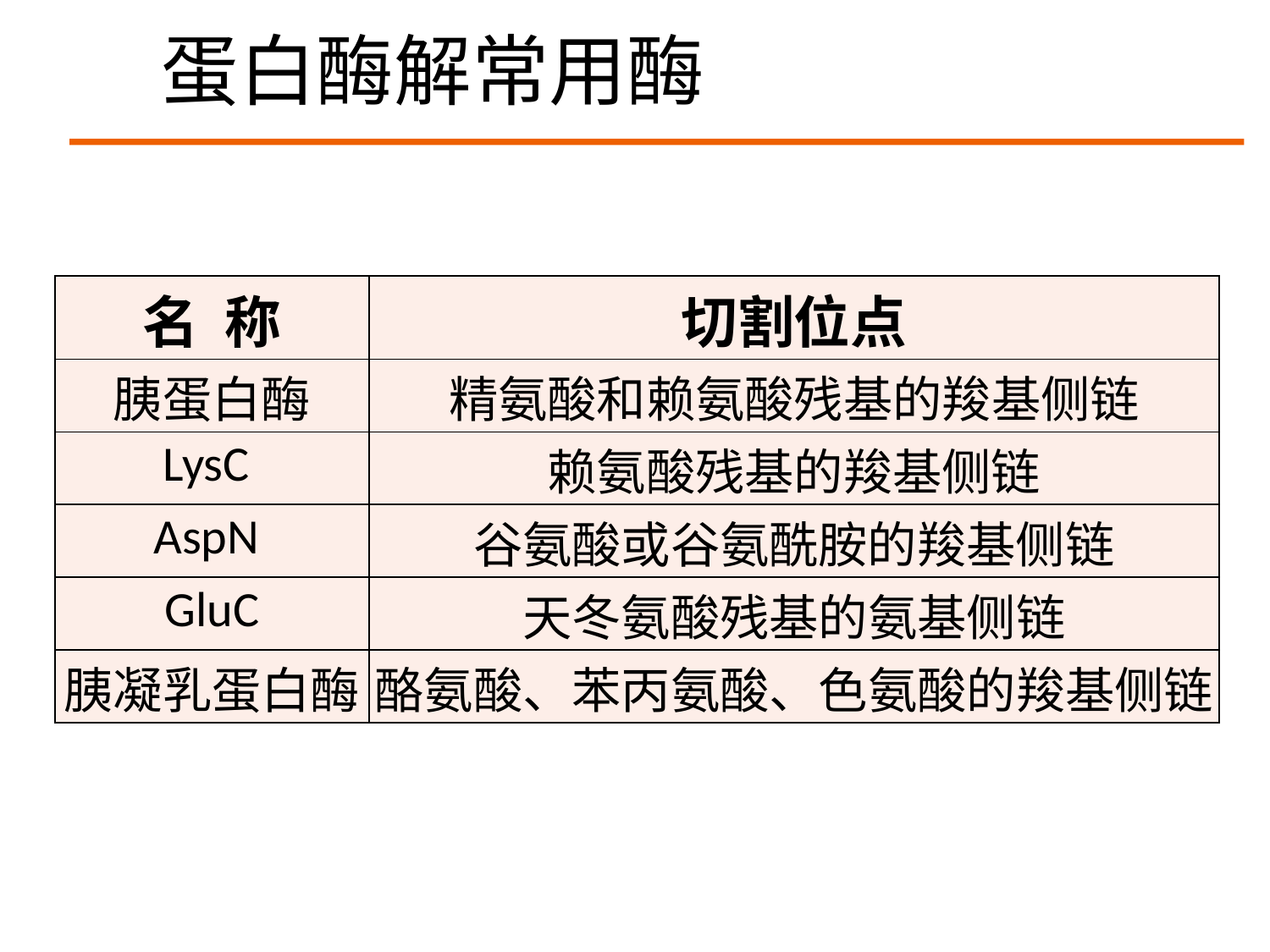

蛋白酶解常用酶

| 名 称 | 切割位点 |
| --- | --- |
| 胰蛋白酶 | 精氨酸和赖氨酸残基的羧基侧链 |
| LysC | 赖氨酸残基的羧基侧链 |
| AspN | 谷氨酸或谷氨酰胺的羧基侧链 |
| GluC | 天冬氨酸残基的氨基侧链 |
| 胰凝乳蛋白酶 | 酪氨酸、苯丙氨酸、色氨酸的羧基侧链 |